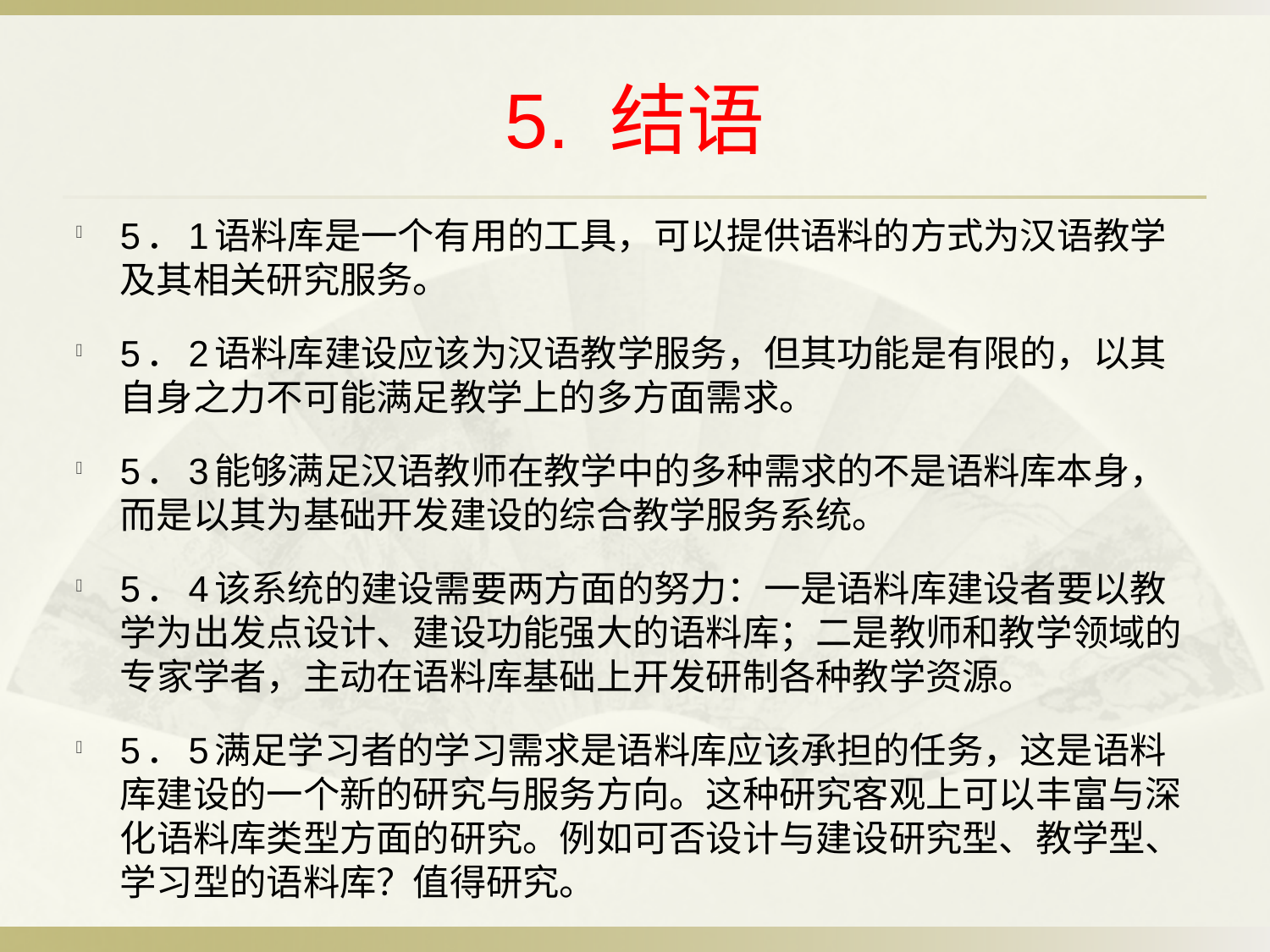

# 5. 结语
5．1语料库是一个有用的工具，可以提供语料的方式为汉语教学及其相关研究服务。

5．2语料库建设应该为汉语教学服务，但其功能是有限的，以其自身之力不可能满足教学上的多方面需求。

5．3能够满足汉语教师在教学中的多种需求的不是语料库本身，而是以其为基础开发建设的综合教学服务系统。

5．4该系统的建设需要两方面的努力：一是语料库建设者要以教学为出发点设计、建设功能强大的语料库；二是教师和教学领域的专家学者，主动在语料库基础上开发研制各种教学资源。

5．5满足学习者的学习需求是语料库应该承担的任务，这是语料库建设的一个新的研究与服务方向。这种研究客观上可以丰富与深化语料库类型方面的研究。例如可否设计与建设研究型、教学型、学习型的语料库？值得研究。